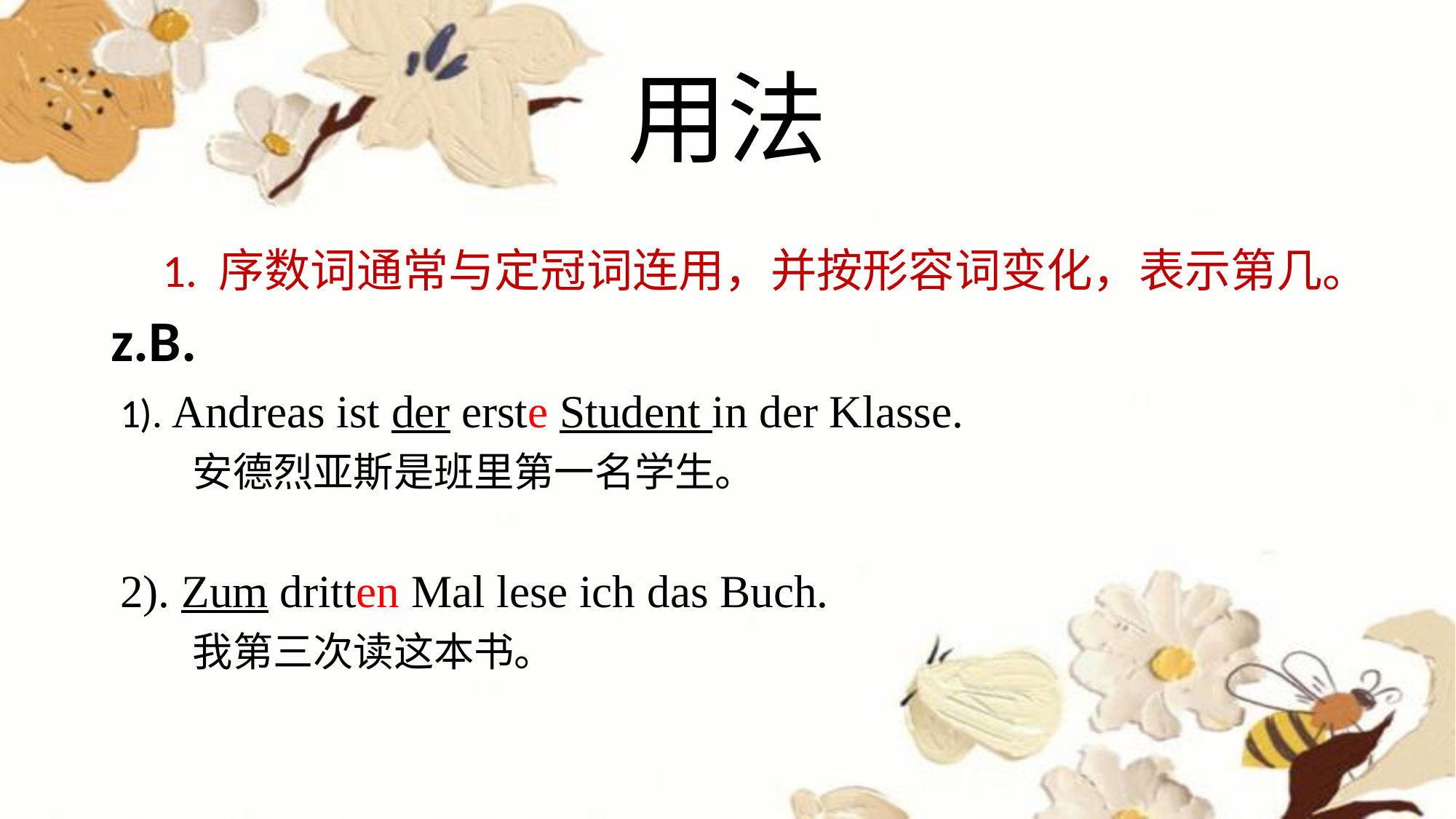

# 用法
1. 序数词通常与定冠词连用，并按形容词变化，表示第几。
z.B.
 1). Andreas ist der erste Student in der Klasse.
        安德烈亚斯是班里第一名学生。

 2). Zum dritten Mal lese ich das Buch.
        我第三次读这本书。